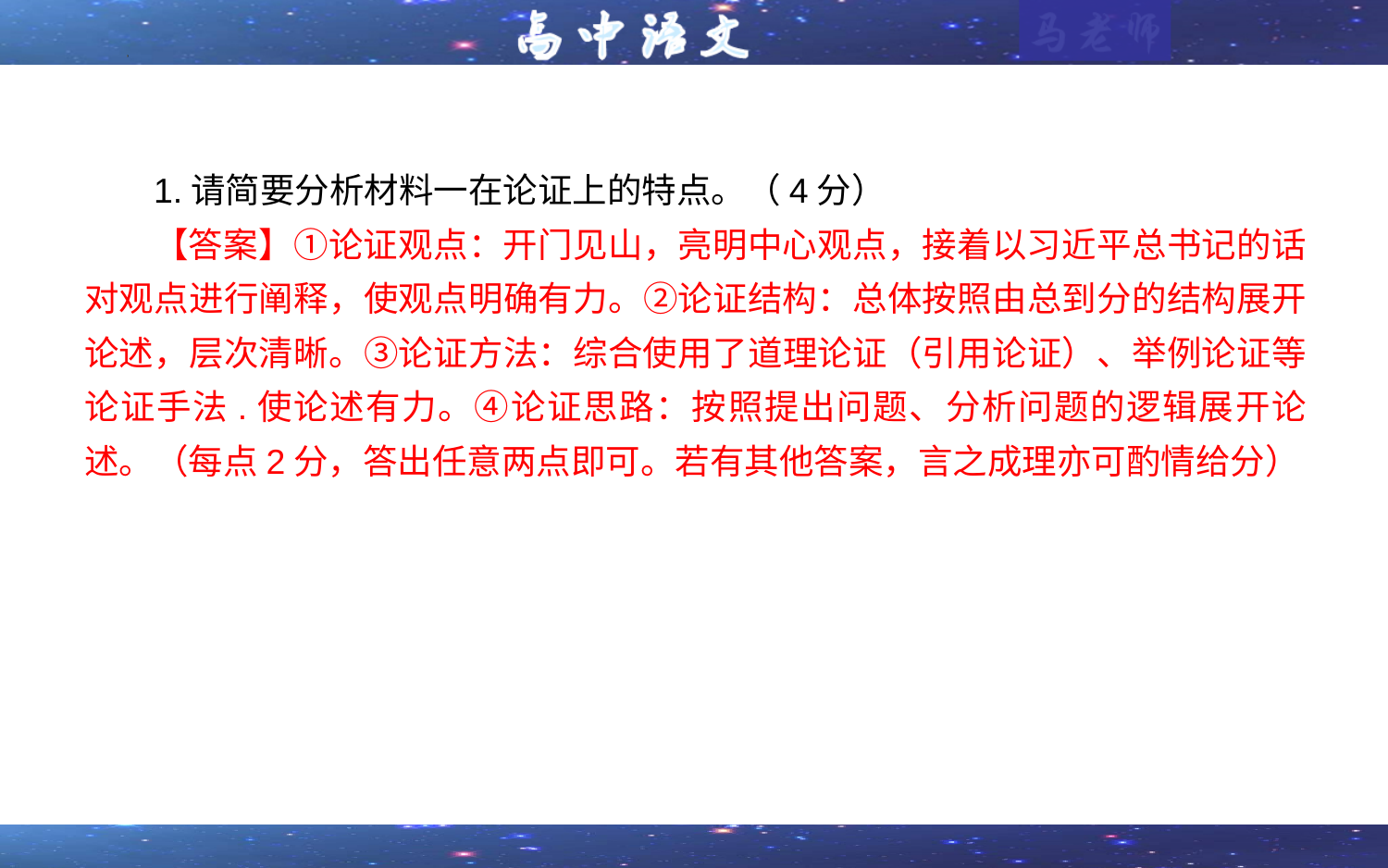

1.请简要分析材料一在论证上的特点。（4分）
【答案】①论证观点：开门见山，亮明中心观点，接着以习近平总书记的话对观点进行阐释，使观点明确有力。②论证结构：总体按照由总到分的结构展开论述，层次清晰。③论证方法：综合使用了道理论证（引用论证）、举例论证等论证手法.使论述有力。④论证思路：按照提出问题、分析问题的逻辑展开论述。（每点2分，答出任意两点即可。若有其他答案，言之成理亦可酌情给分）